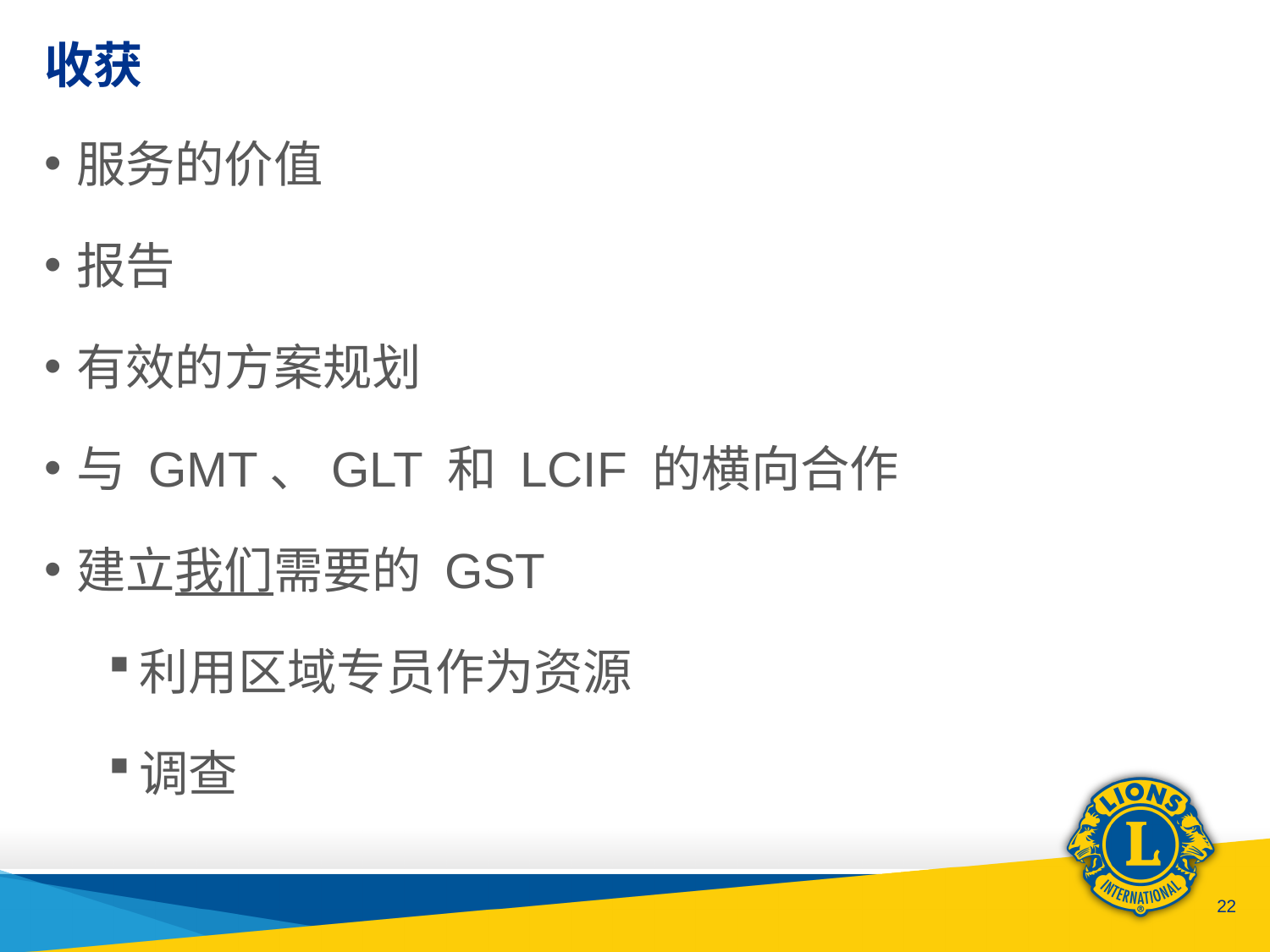

# 收获
服务的价值
报告
有效的方案规划
与 GMT、GLT 和 LCIF 的横向合作
建立我们需要的 GST
利用区域专员作为资源
调查